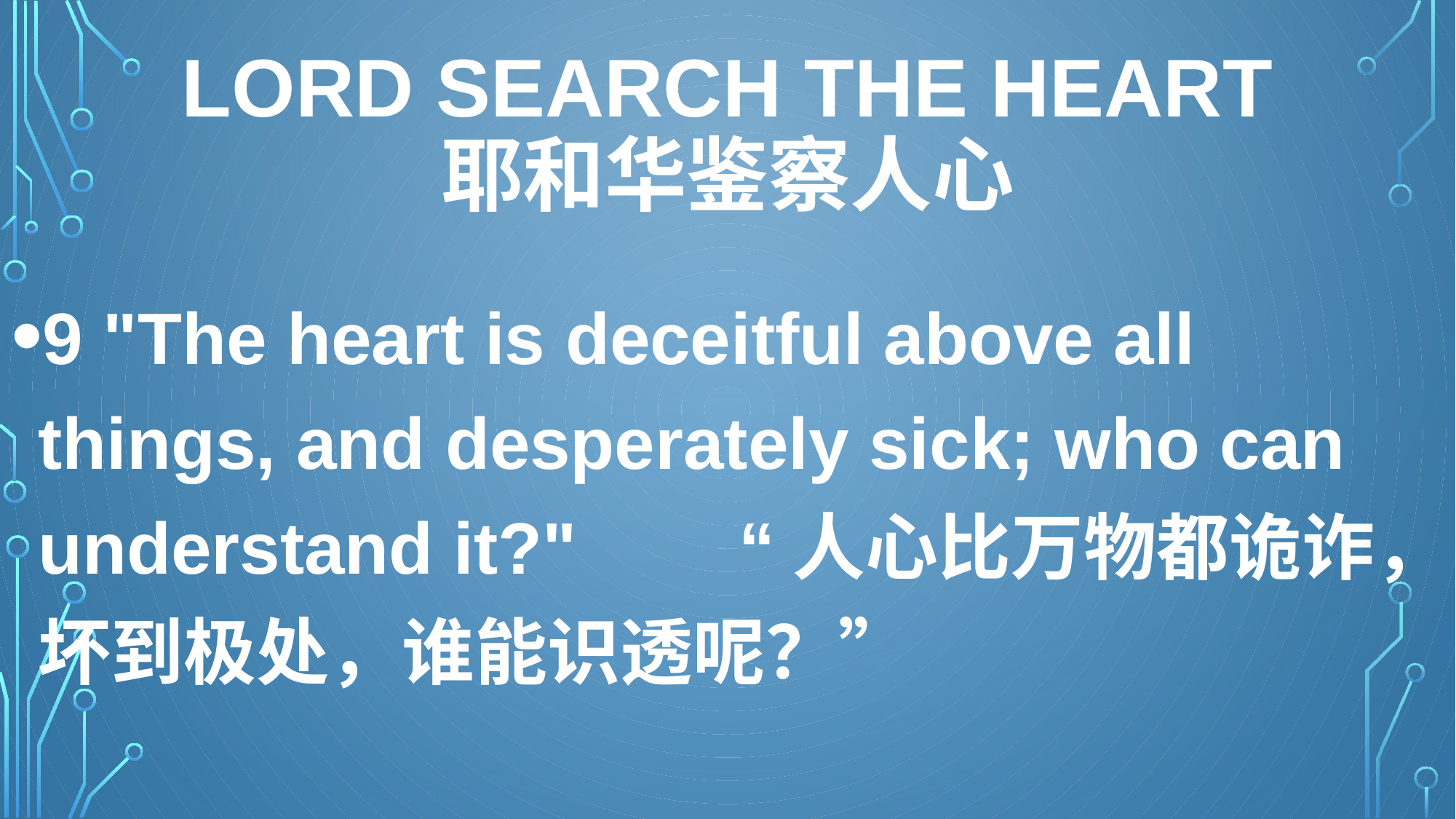

# LORD SEARCH THE HEART 耶和华鉴察人心
9 "The heart is deceitful above all things, and desperately sick; who can understand it?"        “人心比万物都诡诈，坏到极处，谁能识透呢？”